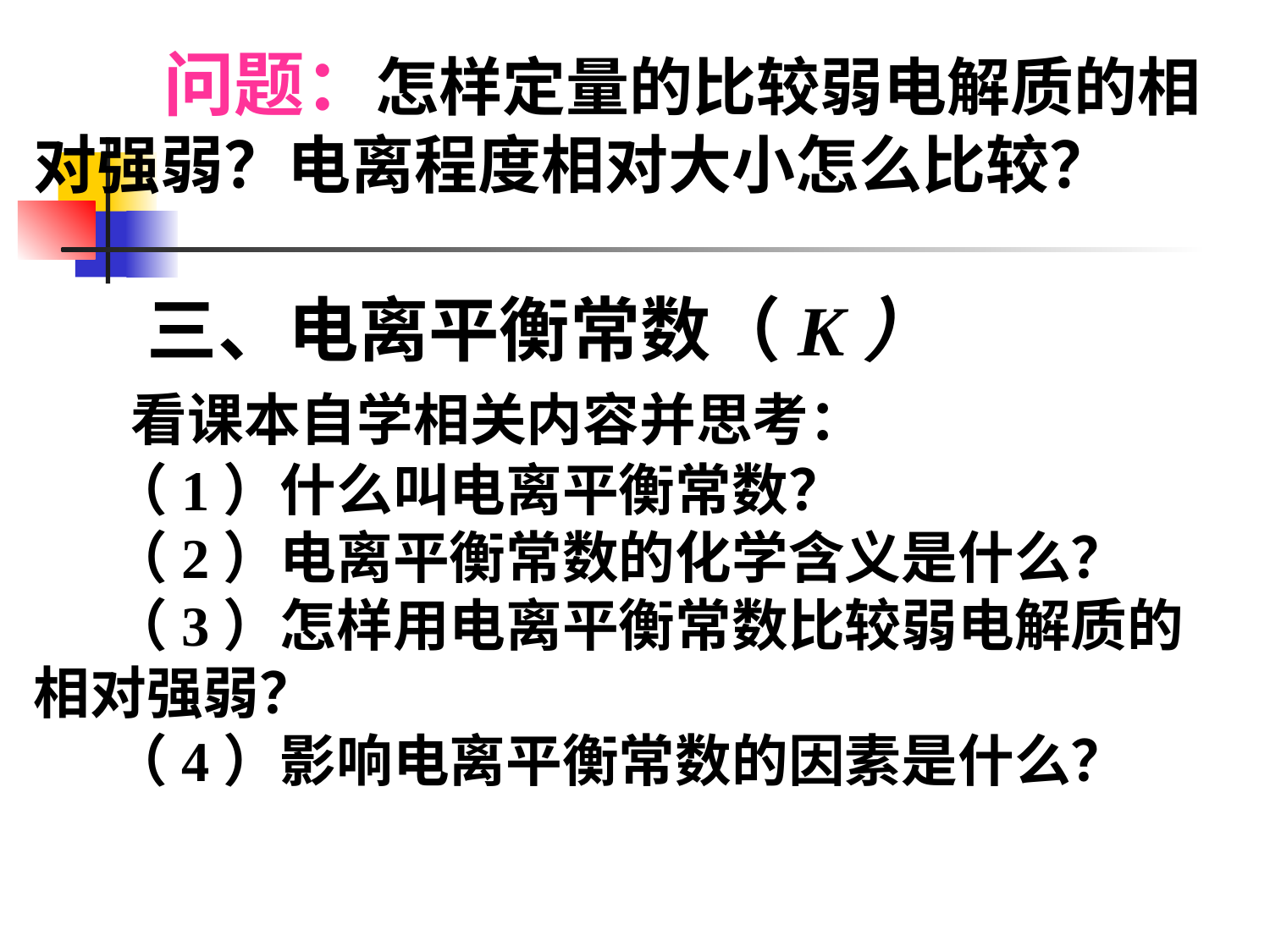

问题：怎样定量的比较弱电解质的相对强弱？电离程度相对大小怎么比较？

      三、电离平衡常数（K）
     看课本自学相关内容并思考：
     （1）什么叫电离平衡常数？
     （2）电离平衡常数的化学含义是什么？
     （3）怎样用电离平衡常数比较弱电解质的相对强弱？
     （4）影响电离平衡常数的因素是什么？